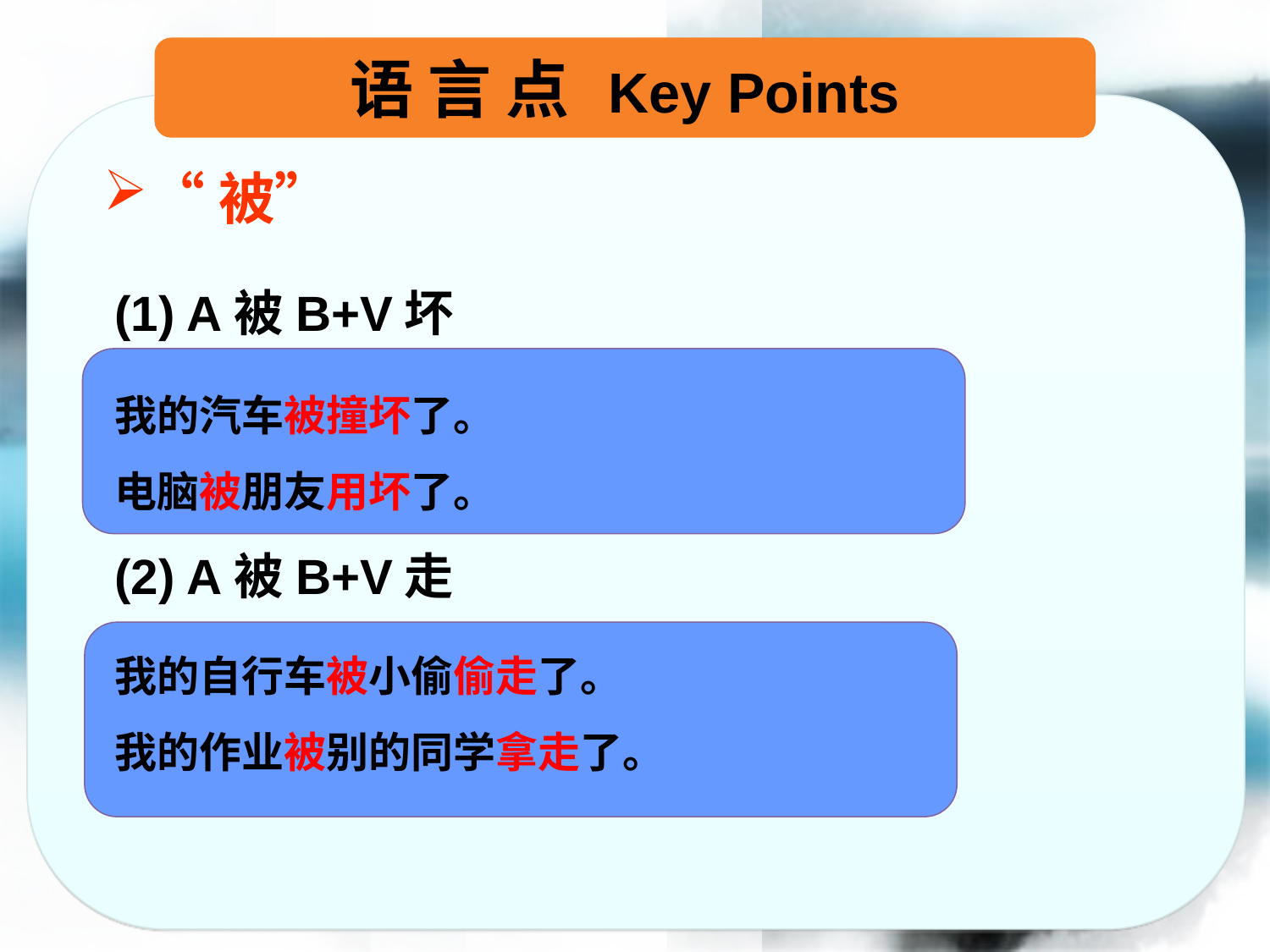

语 言 点  Key Points

“被”
(1) A被B+V坏

我的汽车被撞坏了。
电脑被朋友用坏了。
(2) A被B+V走

我的自行车被小偷偷走了。
我的作业被别的同学拿走了。